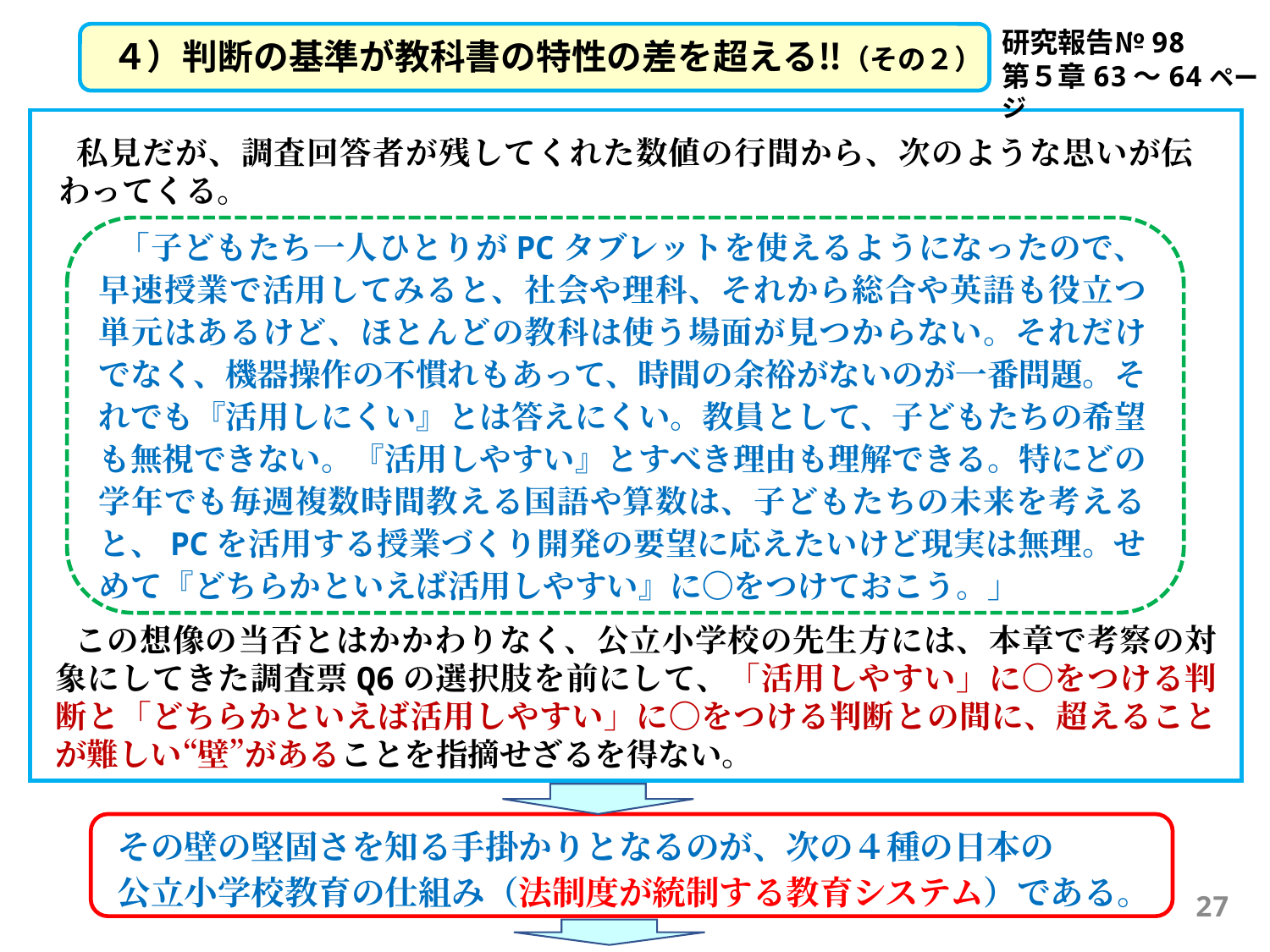

研究報告№98
第５章63～64ページ

４）判断の基準が教科書の特性の差を超える‼（その２）

 私見だが、調査回答者が残してくれた数値の行間から、次のような思いが伝わってくる。
「子どもたち一人ひとりがPCタブレットを使えるようになったので、早速授業で活用してみると、社会や理科、それから総合や英語も役立つ単元はあるけど、ほとんどの教科は使う場面が見つからない。それだけでなく、機器操作の不慣れもあって、時間の余裕がないのが一番問題。それでも『活用しにくい』とは答えにくい。教員として、子どもたちの希望も無視できない。『活用しやすい』とすべき理由も理解できる。特にどの学年でも毎週複数時間教える国語や算数は、子どもたちの未来を考えると、PCを活用する授業づくり開発の要望に応えたいけど現実は無理。せめて『どちらかといえば活用しやすい』に〇をつけておこう。」

この想像の当否とはかかわりなく、公立小学校の先生方には、本章で考察の対象にしてきた調査票Q6の選択肢を前にして、「活用しやすい」に〇をつける判断と「どちらかといえば活用しやすい」に〇をつける判断との間に、超えることが難しい“壁”があることを指摘せざるを得ない。

その壁の堅固さを知る手掛かりとなるのが、次の４種の日本の
公立小学校教育の仕組み（法制度が統制する教育システム）である。
27